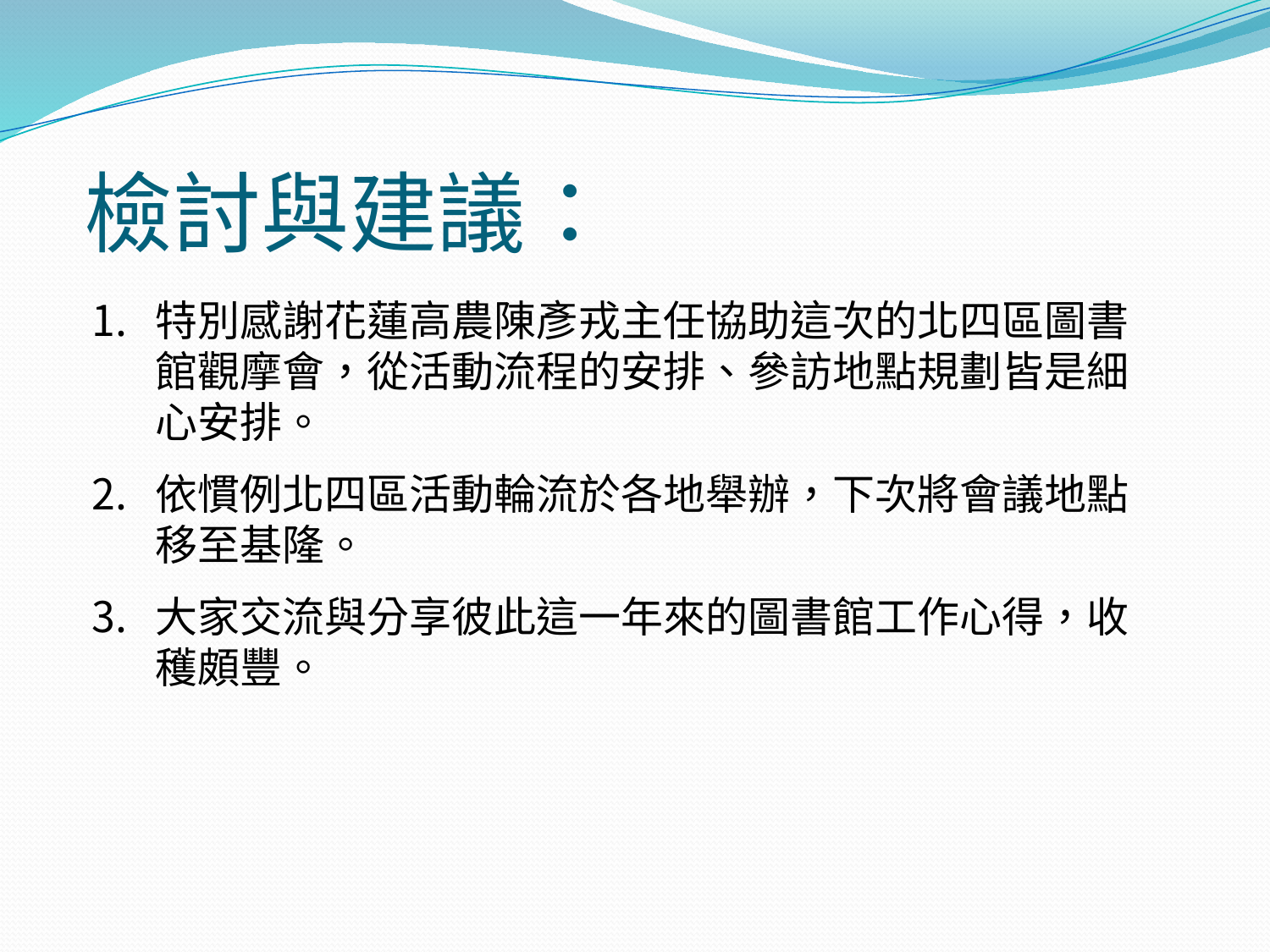

# 檢討與建議：
特別感謝花蓮高農陳彥戎主任協助這次的北四區圖書館觀摩會，從活動流程的安排、參訪地點規劃皆是細心安排。
依慣例北四區活動輪流於各地舉辦，下次將會議地點移至基隆。
大家交流與分享彼此這一年來的圖書館工作心得，收穫頗豐。